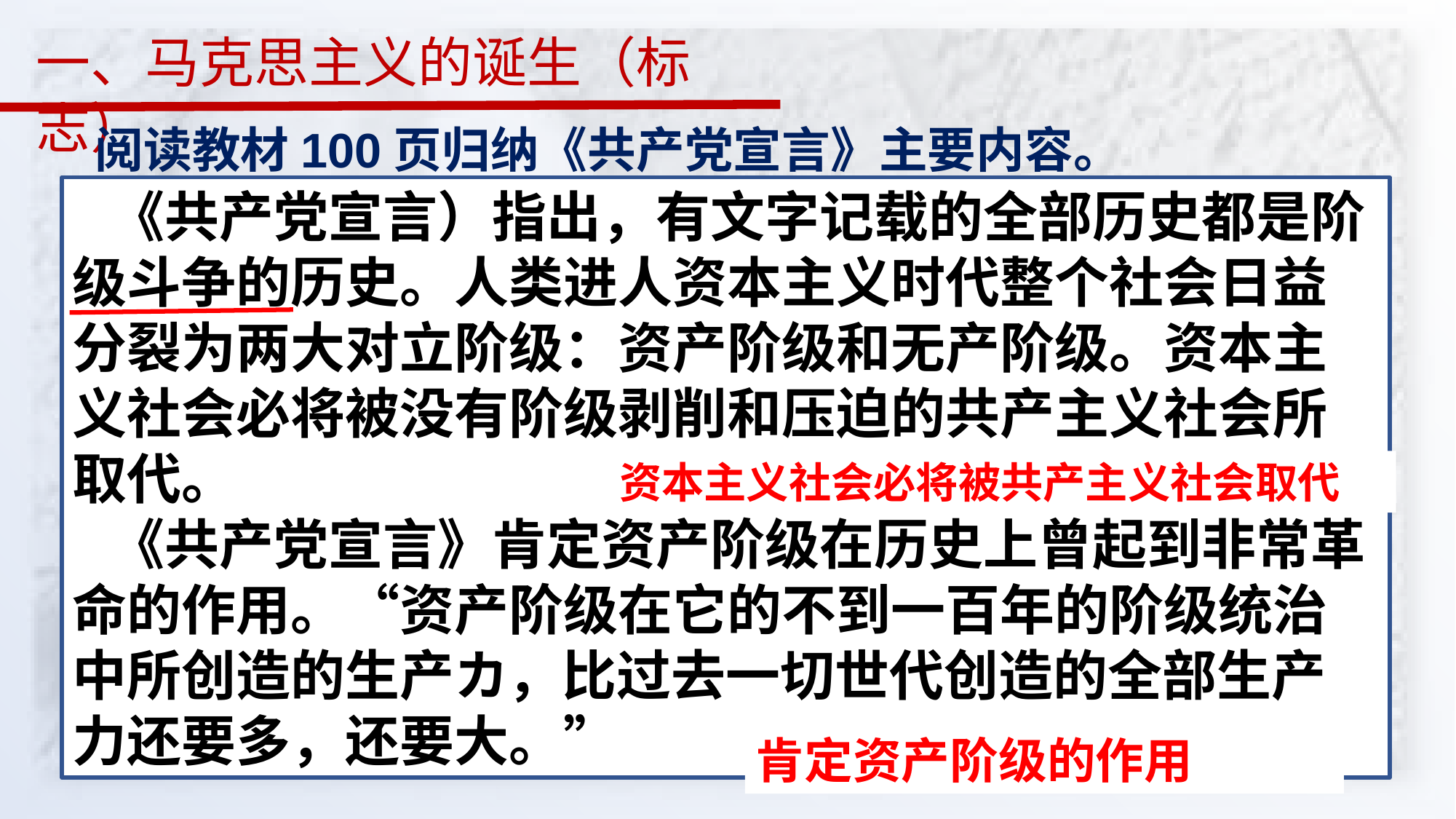

一、马克思主义的诞生（标志）
阅读教材100页归纳《共产党宣言》主要内容。
  《共产党宣言）指出，有文字记载的全部历史都是阶级斗争的历史。人类进人资本主义时代整个社会日益分裂为两大对立阶级：资产阶级和无产阶级。资本主义社会必将被没有阶级剥削和压迫的共产主义社会所取代。
  《共产党宣言》肯定资产阶级在历史上曾起到非常革命的作用。“资产阶级在它的不到一百年的阶级统治中所创造的生产カ，比过去一切世代创造的全部生产力还要多，还要大。”
资本主义社会必将被共产主义社会取代
肯定资产阶级的作用